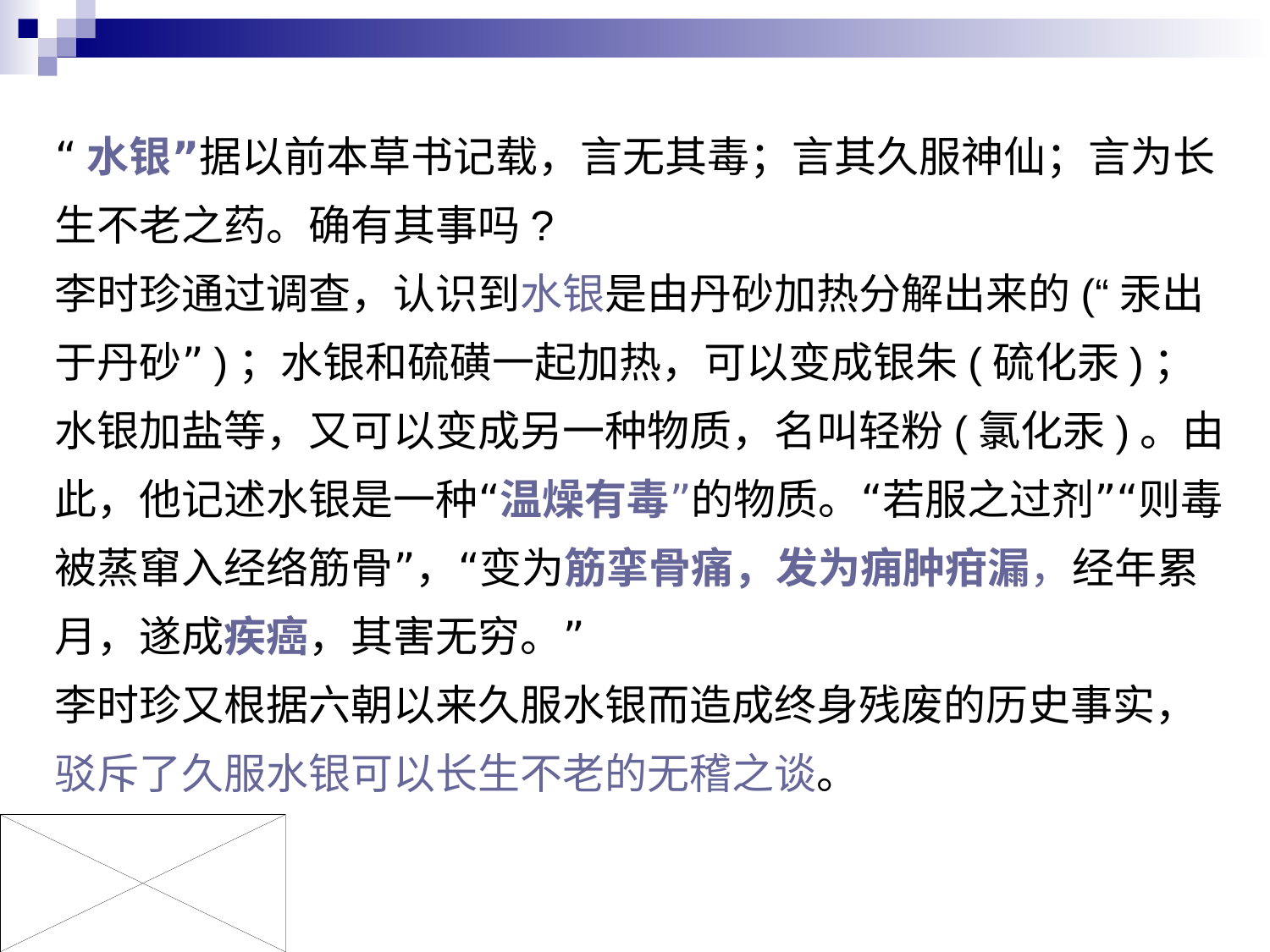

“水银”据以前本草书记载，言无其毒；言其久服神仙；言为长生不老之药。确有其事吗?
李时珍通过调查，认识到水银是由丹砂加热分解出来的(“汞出于丹砂”)；水银和硫磺一起加热，可以变成银朱(硫化汞)；水银加盐等，又可以变成另一种物质，名叫轻粉(氯化汞)。由此，他记述水银是一种“温燥有毒”的物质。“若服之过剂”“则毒被蒸窜入经络筋骨”，“变为筋挛骨痛，发为痈肿疳漏，经年累月，遂成疾癌，其害无穷。”
李时珍又根据六朝以来久服水银而造成终身残废的历史事实，驳斥了久服水银可以长生不老的无稽之谈。